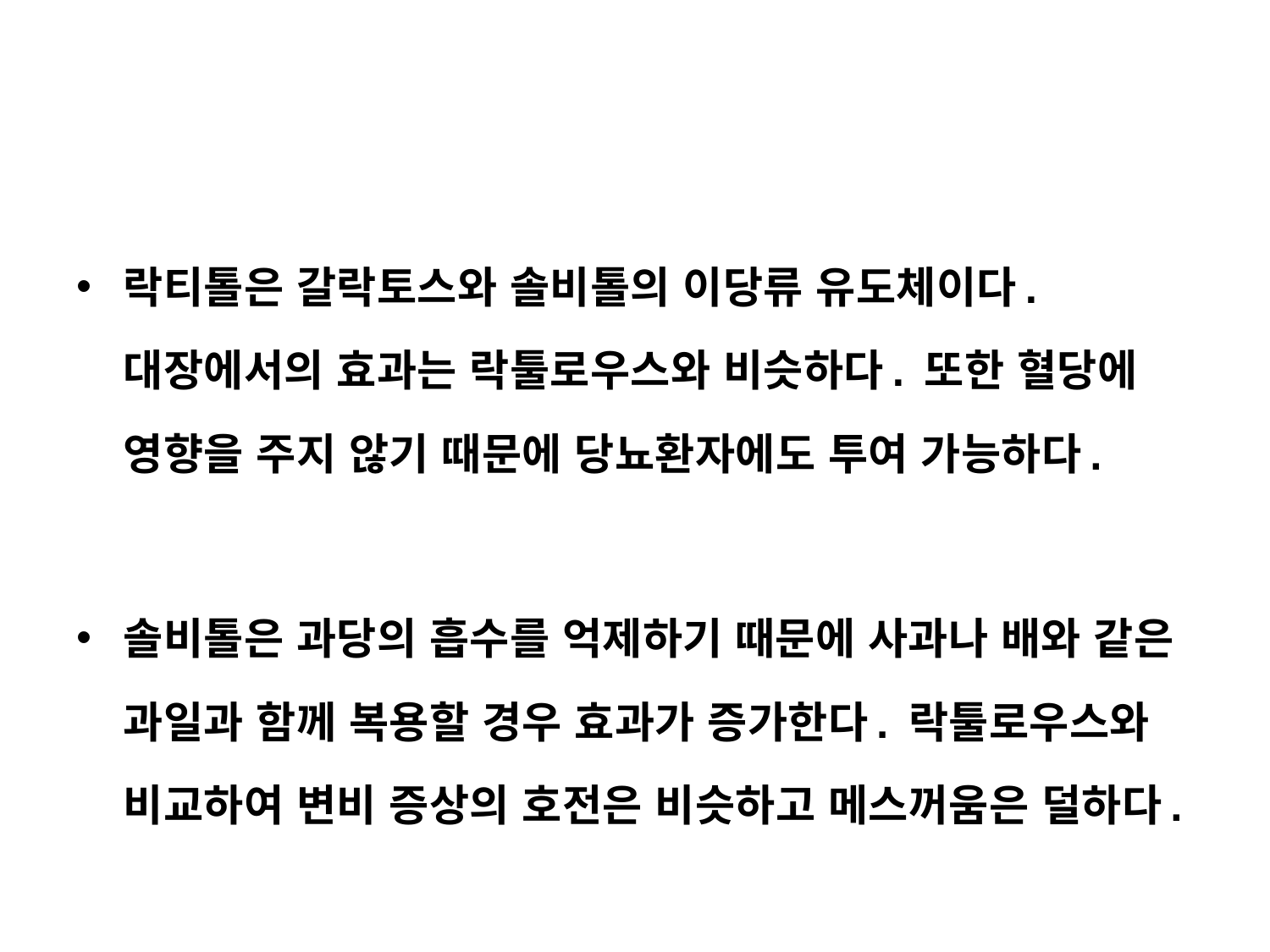

#
락티톨은 갈락토스와 솔비톨의 이당류 유도체이다. 대장에서의 효과는 락툴로우스와 비슷하다. 또한 혈당에 영향을 주지 않기 때문에 당뇨환자에도 투여 가능하다.

솔비톨은 과당의 흡수를 억제하기 때문에 사과나 배와 같은 과일과 함께 복용할 경우 효과가 증가한다. 락툴로우스와 비교하여 변비 증상의 호전은 비슷하고 메스꺼움은 덜하다.